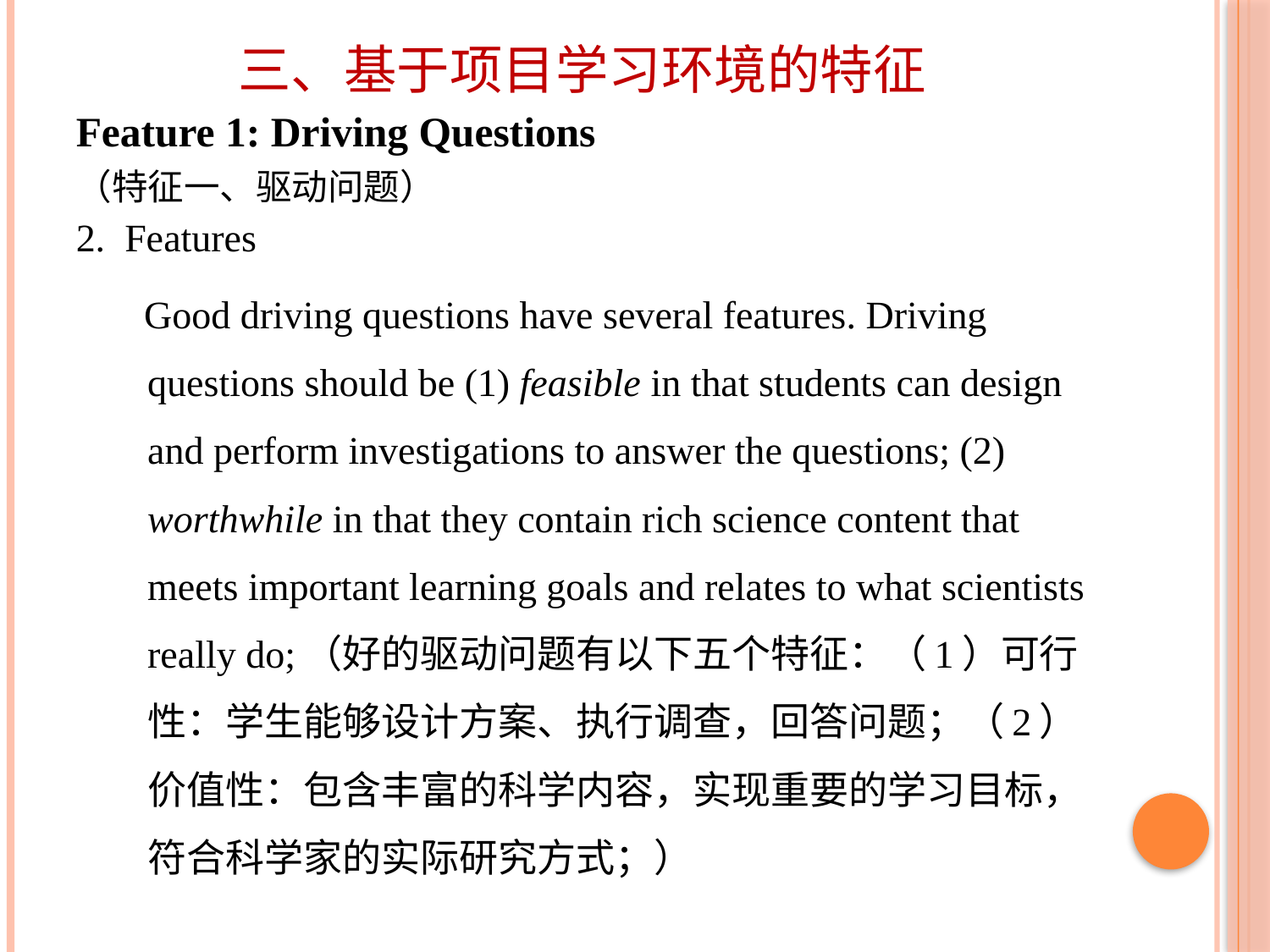

# 三、基于项目学习环境的特征
Feature 1: Driving Questions
（特征一、驱动问题）
2.  Features
       Good driving questions have several features. Driving questions should be (1) feasible in that students can design and perform investigations to answer the questions; (2) worthwhile in that they contain rich science content that meets important learning goals and relates to what scientists really do;（好的驱动问题有以下五个特征：（1）可行性：学生能够设计方案、执行调查，回答问题；（2）价值性：包含丰富的科学内容，实现重要的学习目标，符合科学家的实际研究方式；）